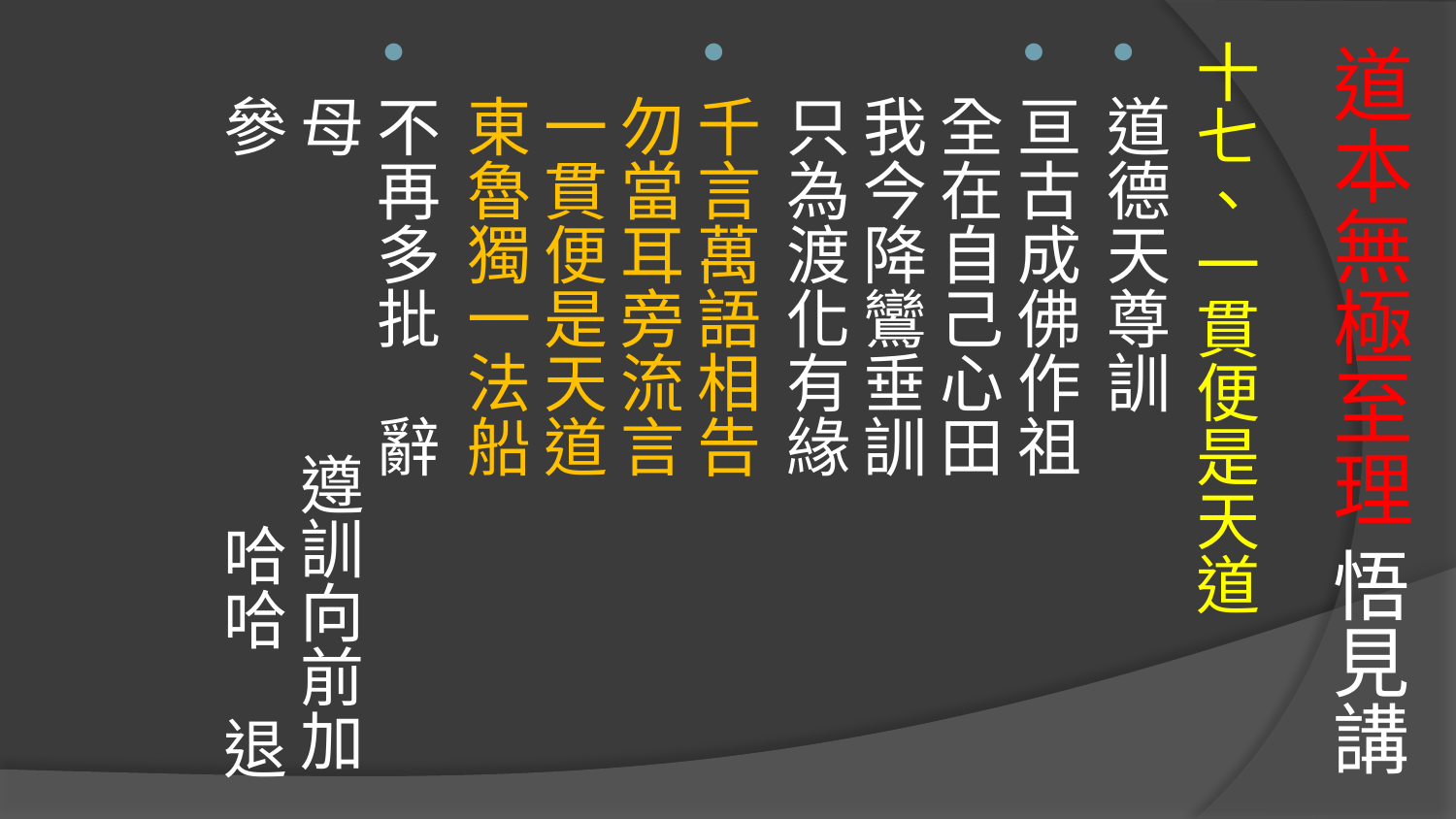

十七、一貫便是天道
道德天尊訓
亘古成佛作祖　             全在自己心田
我今降鸞垂訓　             只為渡化有緣
千言萬語相告　              勿當耳旁流言
一貫便是天道　              東魯獨一法船
不再多批　辭
母　                遵訓向前加參　                     哈哈　退

# 道本無極至理 悟見講